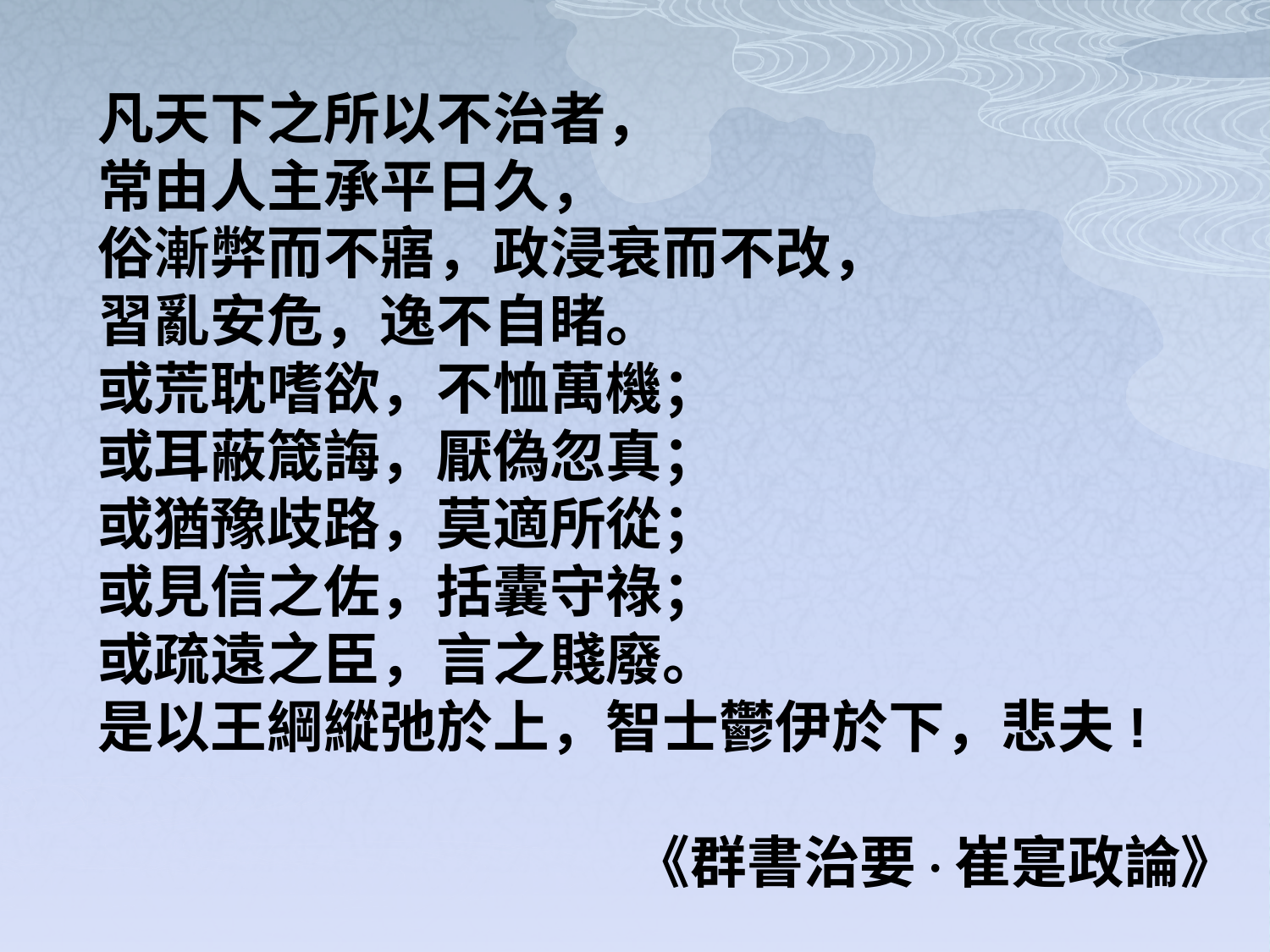

凡天下之所以不治者，
    常由人主承平日久，
    俗漸弊而不寤，政浸衰而不改，
    習亂安危，逸不自睹。
    或荒耽嗜欲，不恤萬機；
    或耳蔽箴誨，厭偽忽真；
    或猶豫歧路，莫適所從；
    或見信之佐，括囊守祿；
    或疏遠之臣，言之賤廢。
    是以王綱縱弛於上，智士鬱伊於下，悲夫!

《群書治要·崔寔政論》